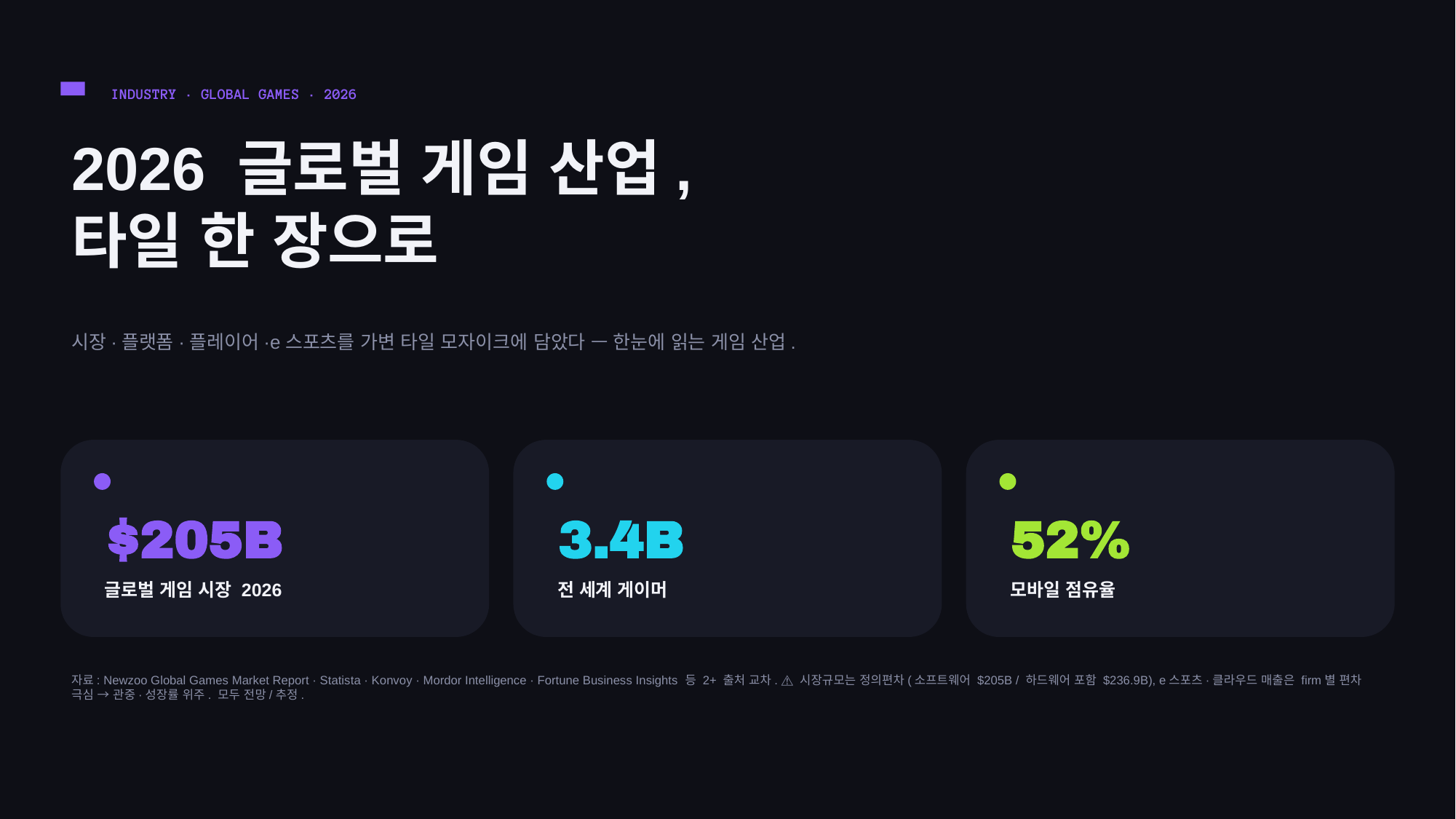

INDUSTRY · GLOBAL GAMES · 2026

2026 글로벌 게임 산업,
타일 한 장으로
시장·플랫폼·플레이어·e스포츠를 가변 타일 모자이크에 담았다 — 한눈에 읽는 게임 산업.

$205B
3.4B
52%
글로벌 게임 시장 2026
전 세계 게이머
모바일 점유율
자료: Newzoo Global Games Market Report · Statista · Konvoy · Mordor Intelligence · Fortune Business Insights 등 2+ 출처 교차. ⚠ 시장규모는 정의편차(소프트웨어 $205B / 하드웨어 포함 $236.9B), e스포츠·클라우드 매출은 firm별 편차 극심 → 관중·성장률 위주. 모두 전망/추정.